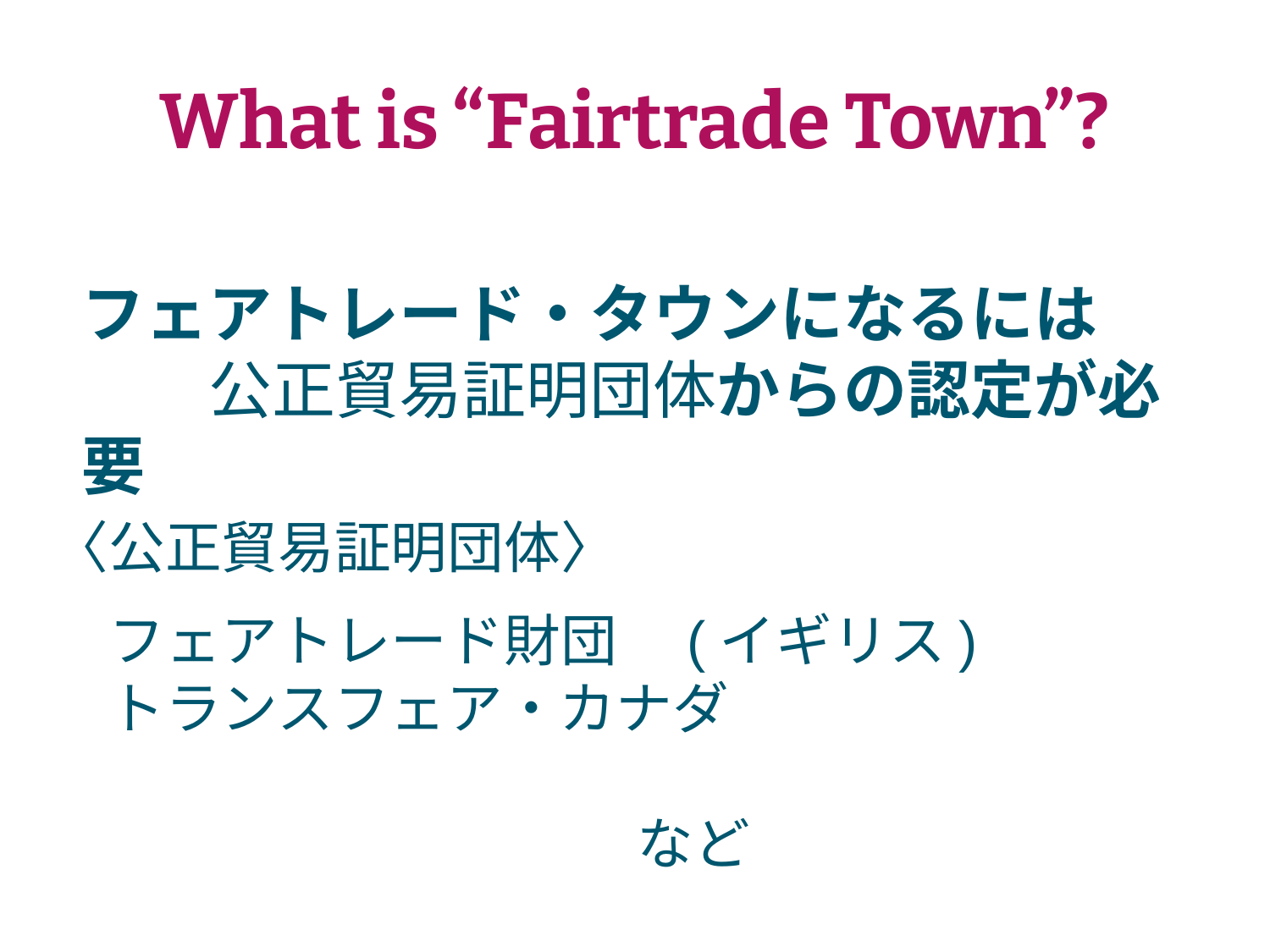

What is “Fairtrade Town”?
フェアトレード・タウンになるには
　　公正貿易証明団体からの認定が必要
〈公正貿易証明団体〉

　フェアトレード財団　(イギリス)
　トランスフェア・カナダ
                                             など